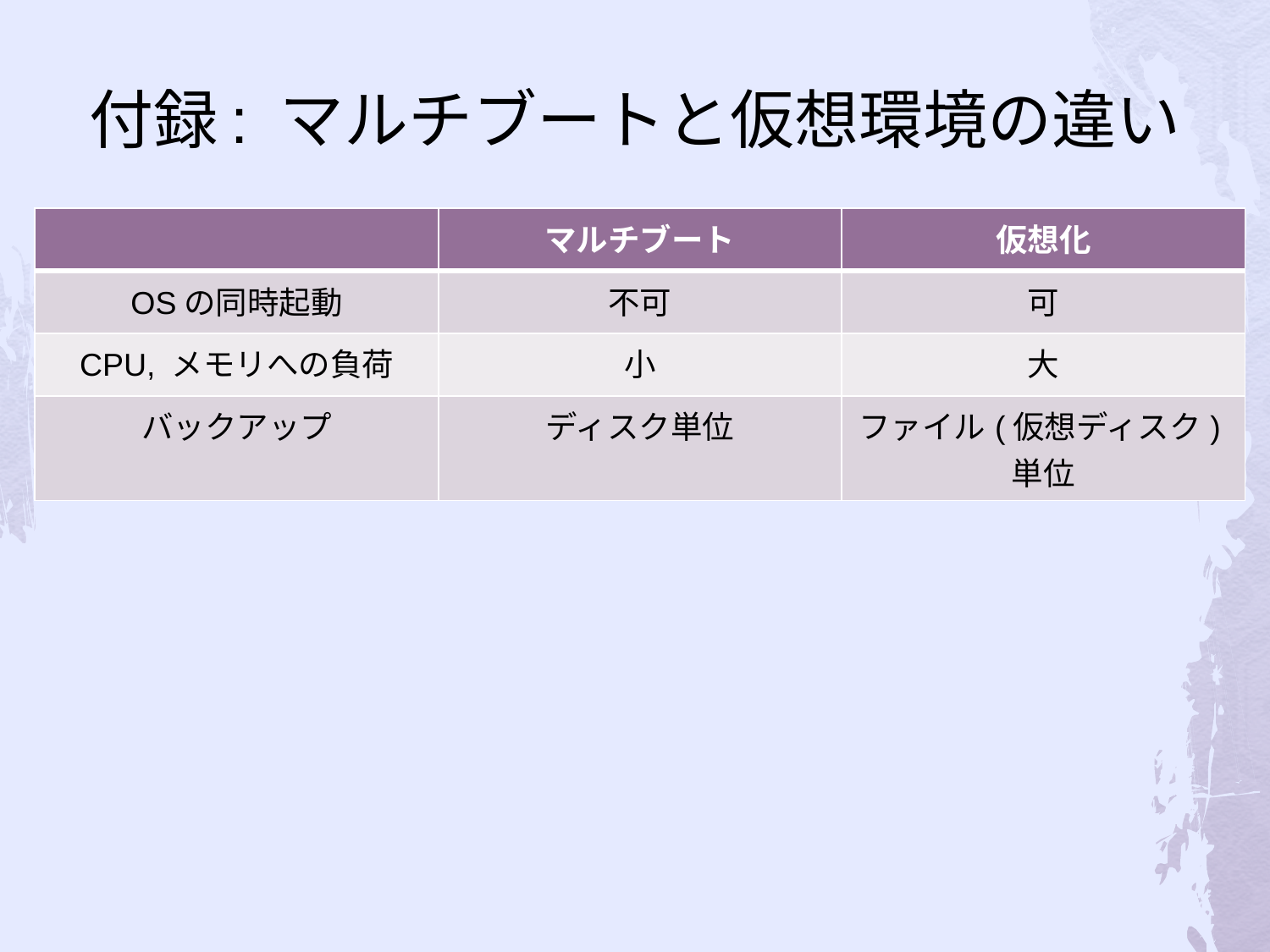

# 付録: マルチブートと仮想環境の違い
|  | マルチブート | 仮想化 |
| --- | --- | --- |
| OSの同時起動 | 不可 | 可 |
| CPU, メモリへの負荷 | 小 | 大 |
| バックアップ | ディスク単位 | ファイル(仮想ディスク)単位 |